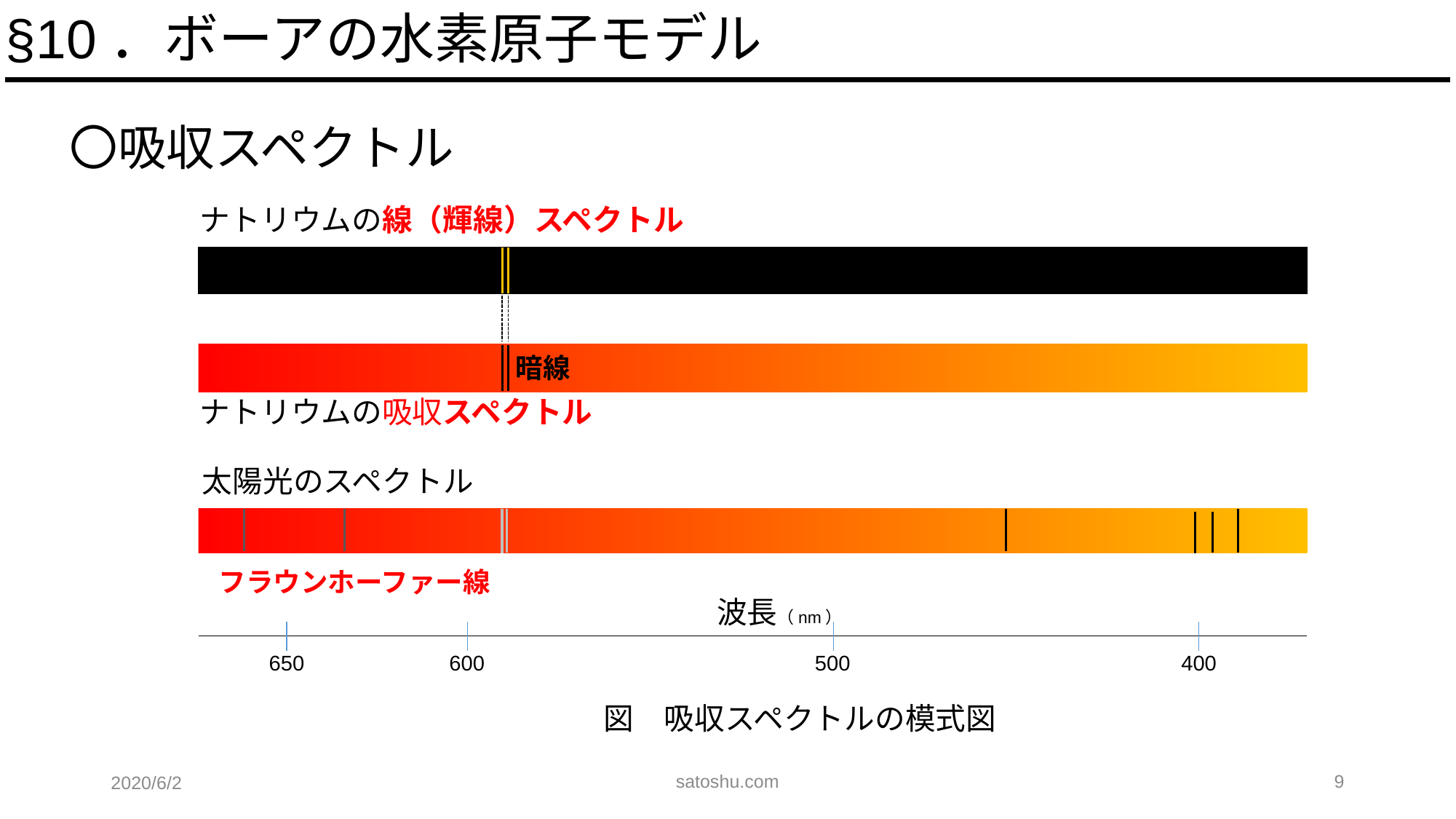

§10．ボーアの水素原子モデル
〇吸収スペクトル
ナトリウムの線（輝線）スペクトル

暗線
ナトリウムの吸収スペクトル
太陽光のスペクトル

フラウンホーファー線
波長（nm）
650
600
500
400
図　吸収スペクトルの模式図
satoshu.com
9
2020/6/2